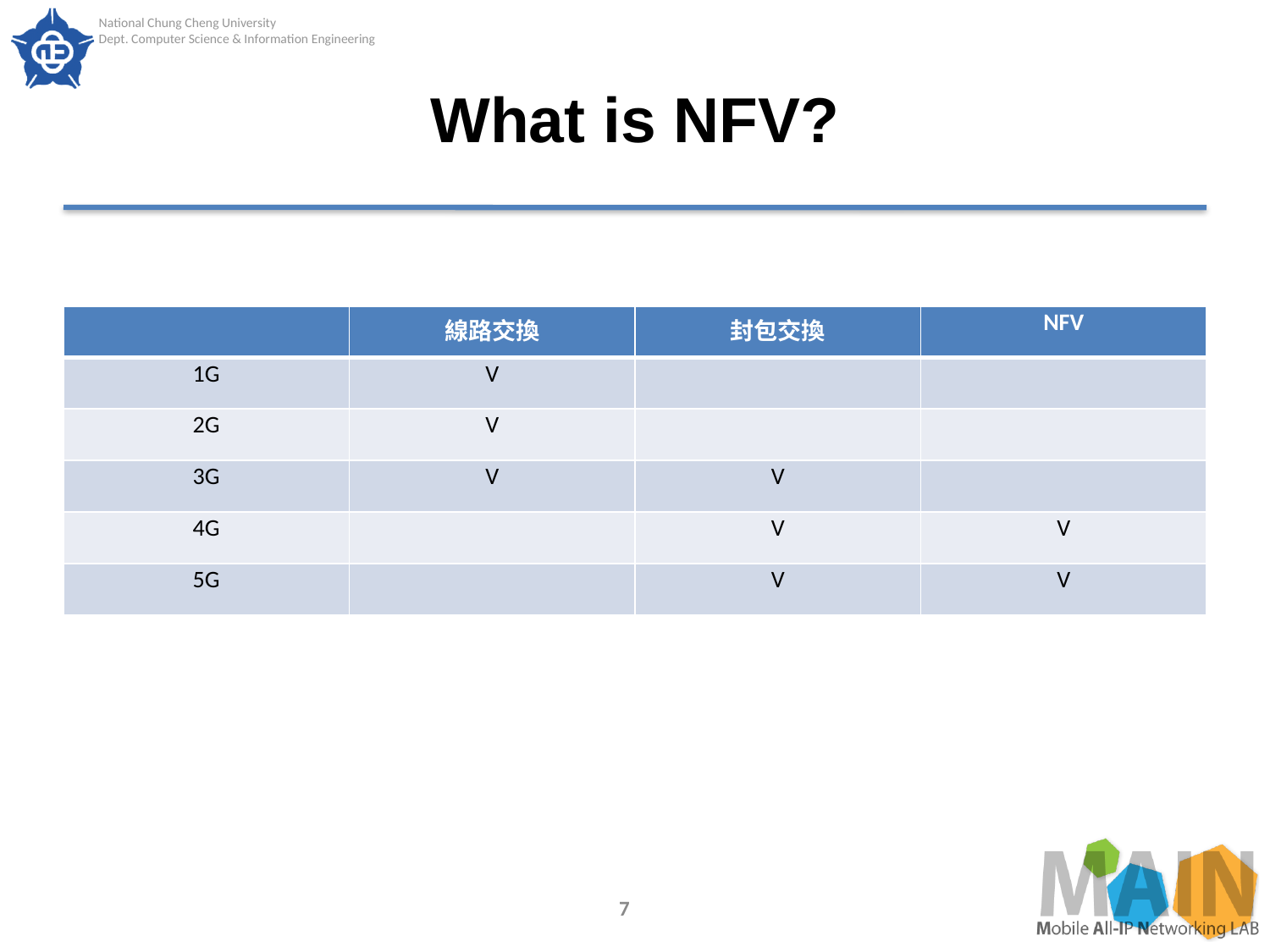

# What is NFV?
|  | 線路交換 | 封包交換 | NFV |
| --- | --- | --- | --- |
| 1G | V |  |  |
| 2G | V |  |  |
| 3G | V | V |  |
| 4G |  | V | V |
| 5G |  | V | V |
7